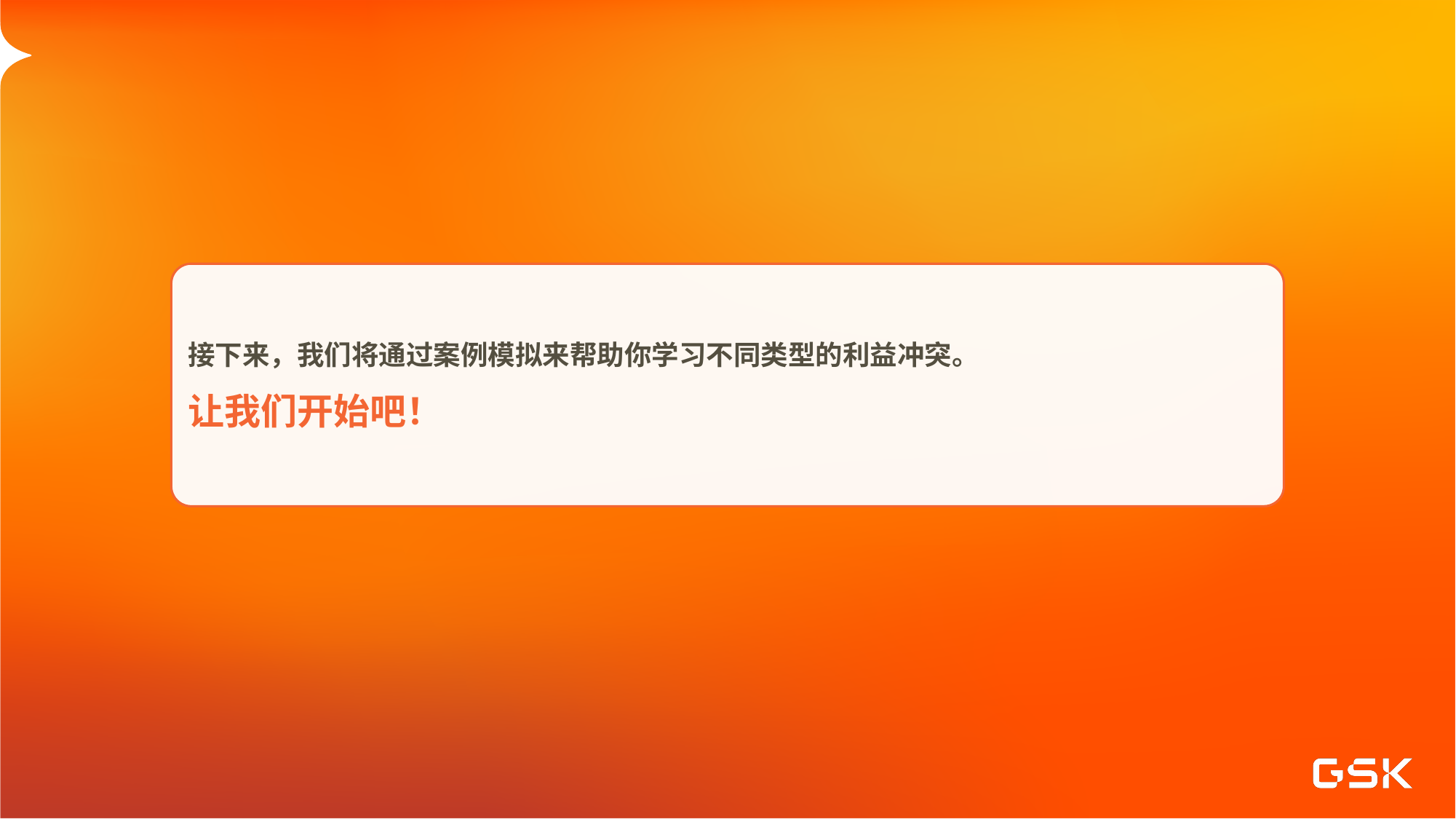

接下来，我们将通过案例模拟来帮助你学习不同类型的利益冲突。
让我们开始吧！